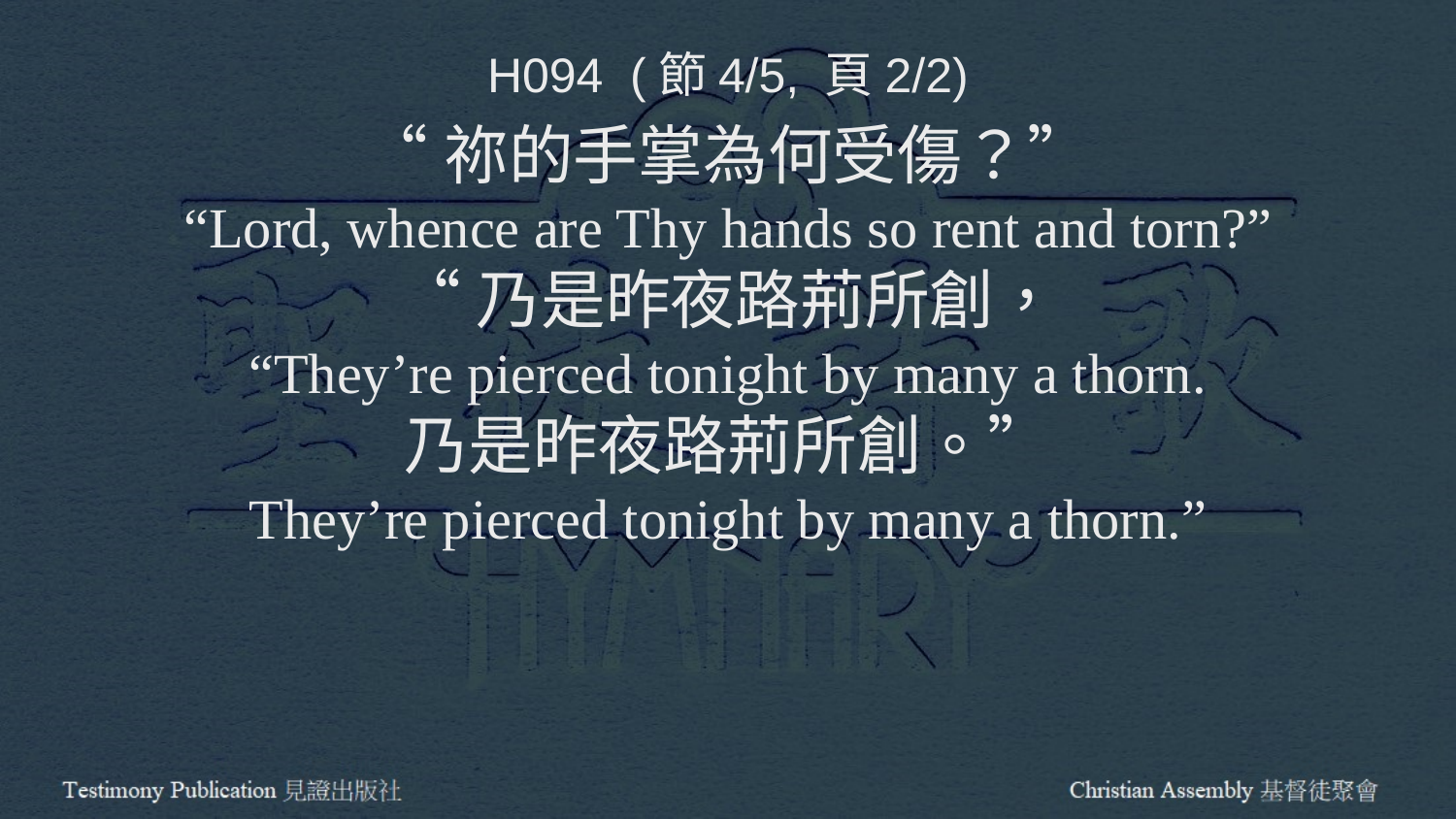

H094  (節4/5, 頁2/2)
“祢的手掌為何受傷？”
“Lord, whence are Thy hands so rent and torn?”
“乃是昨夜路荊所創，
“They’re pierced tonight by many a thorn.
乃是昨夜路荊所創。”
They’re pierced tonight by many a thorn.”